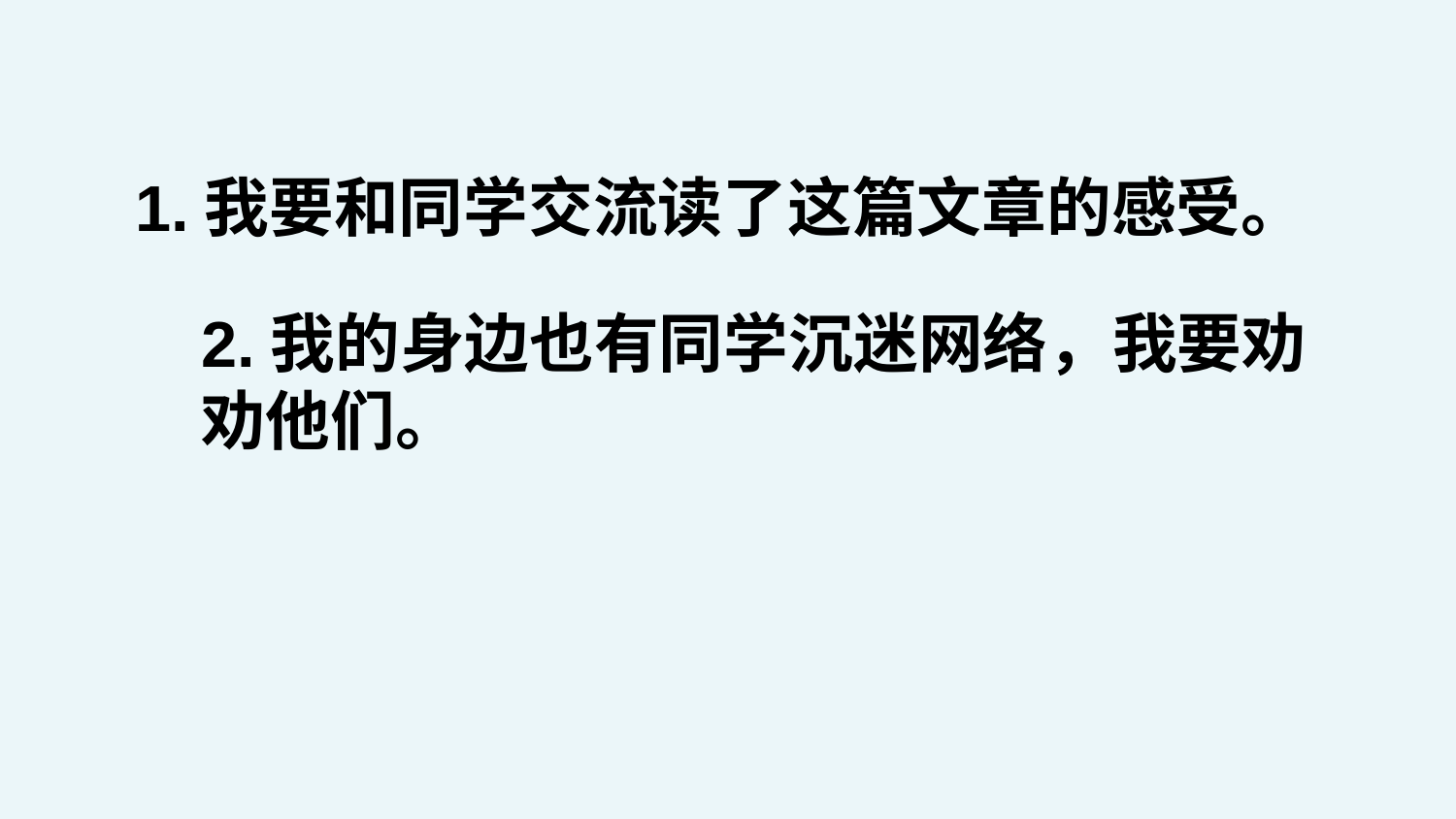

1.我要和同学交流读了这篇文章的感受。
2.我的身边也有同学沉迷网络，我要劝劝他们。